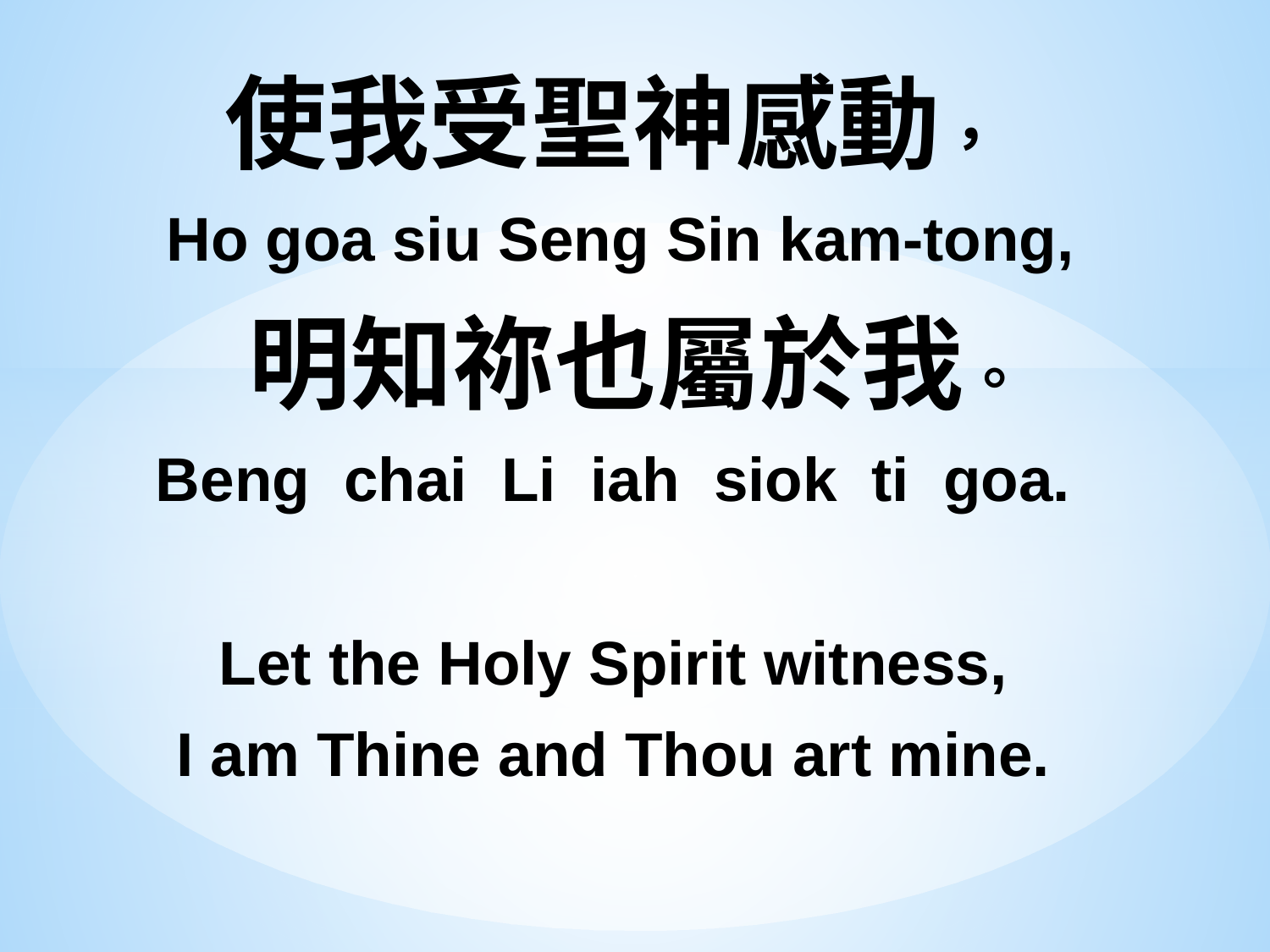

使我受聖神感動，
   Ho goa siu Seng Sin kam-tong,
 明知祢也屬於我。
Beng  chai  Li  iah  siok  ti  goa.

Let the Holy Spirit witness,
I am Thine and Thou art mine.